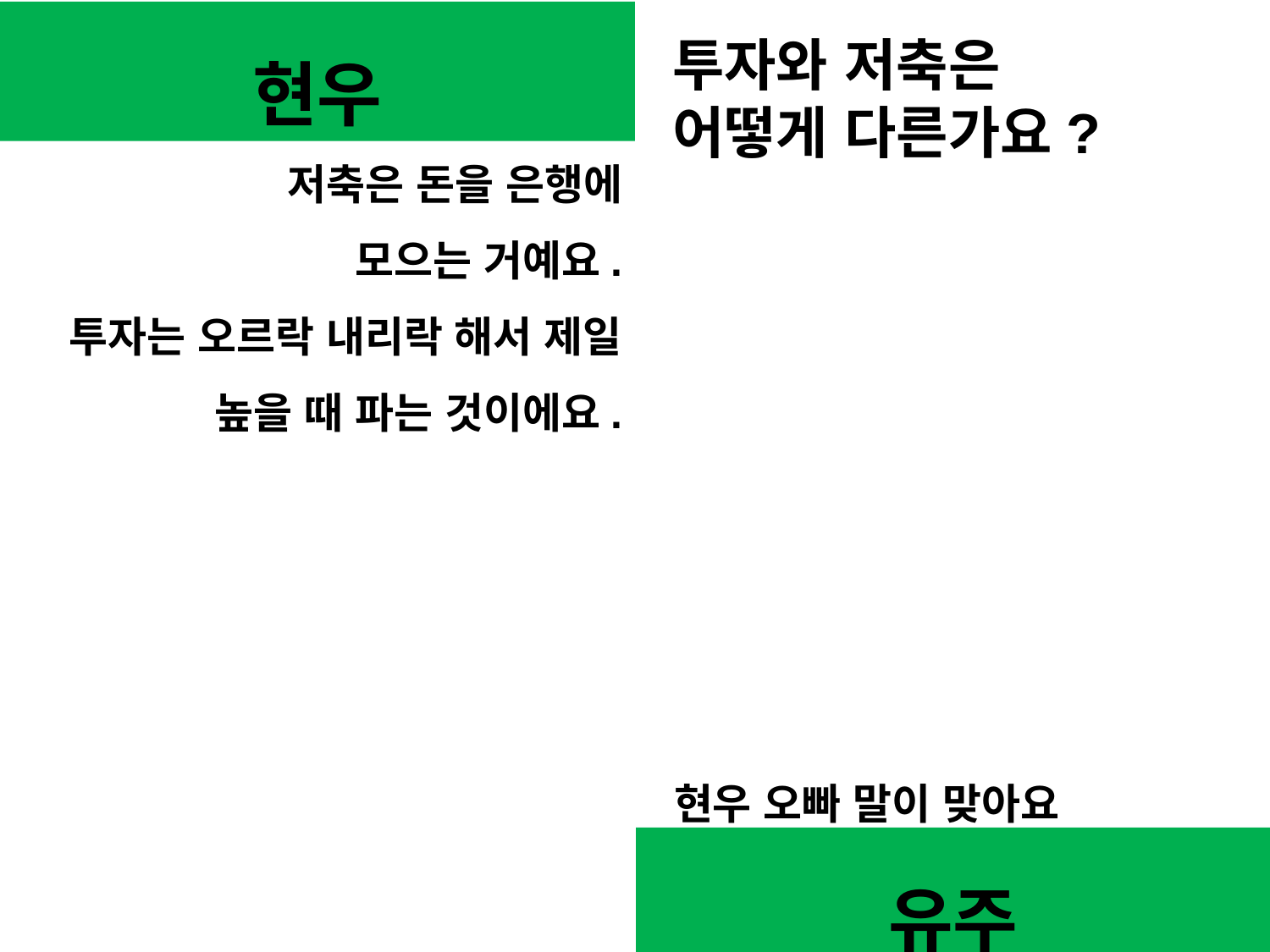

현우
투자와 저축은
어떻게 다른가요?

저축은 돈을 은행에
모으는 거예요.
투자는 오르락 내리락 해서 제일 높을 때 파는 것이에요.
현우 오빠 말이 맞아요
유주